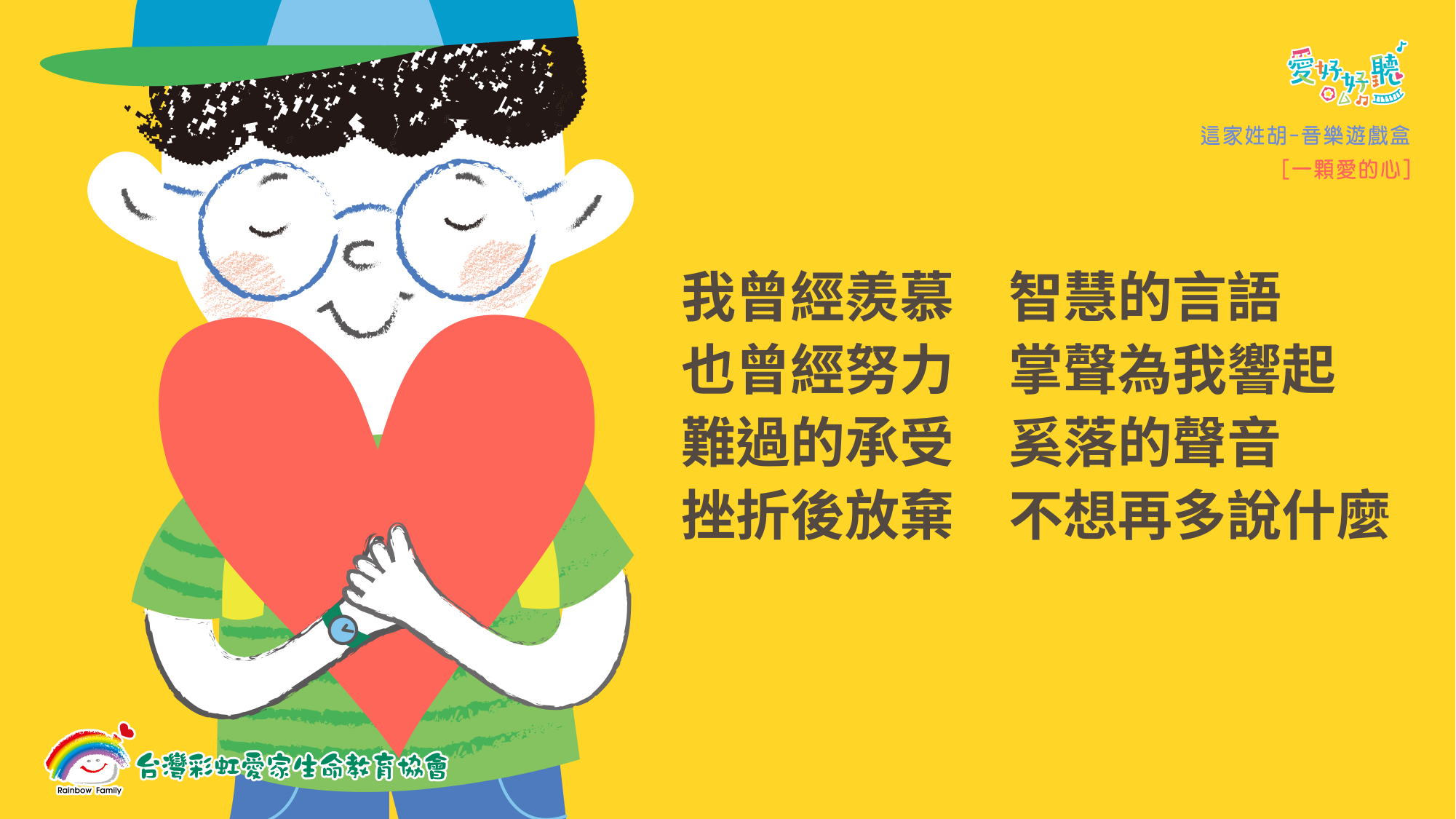

我曾經羨慕　智慧的言語
也曾經努力　掌聲為我響起
難過的承受　奚落的聲音
挫折後放棄　不想再多說什麼